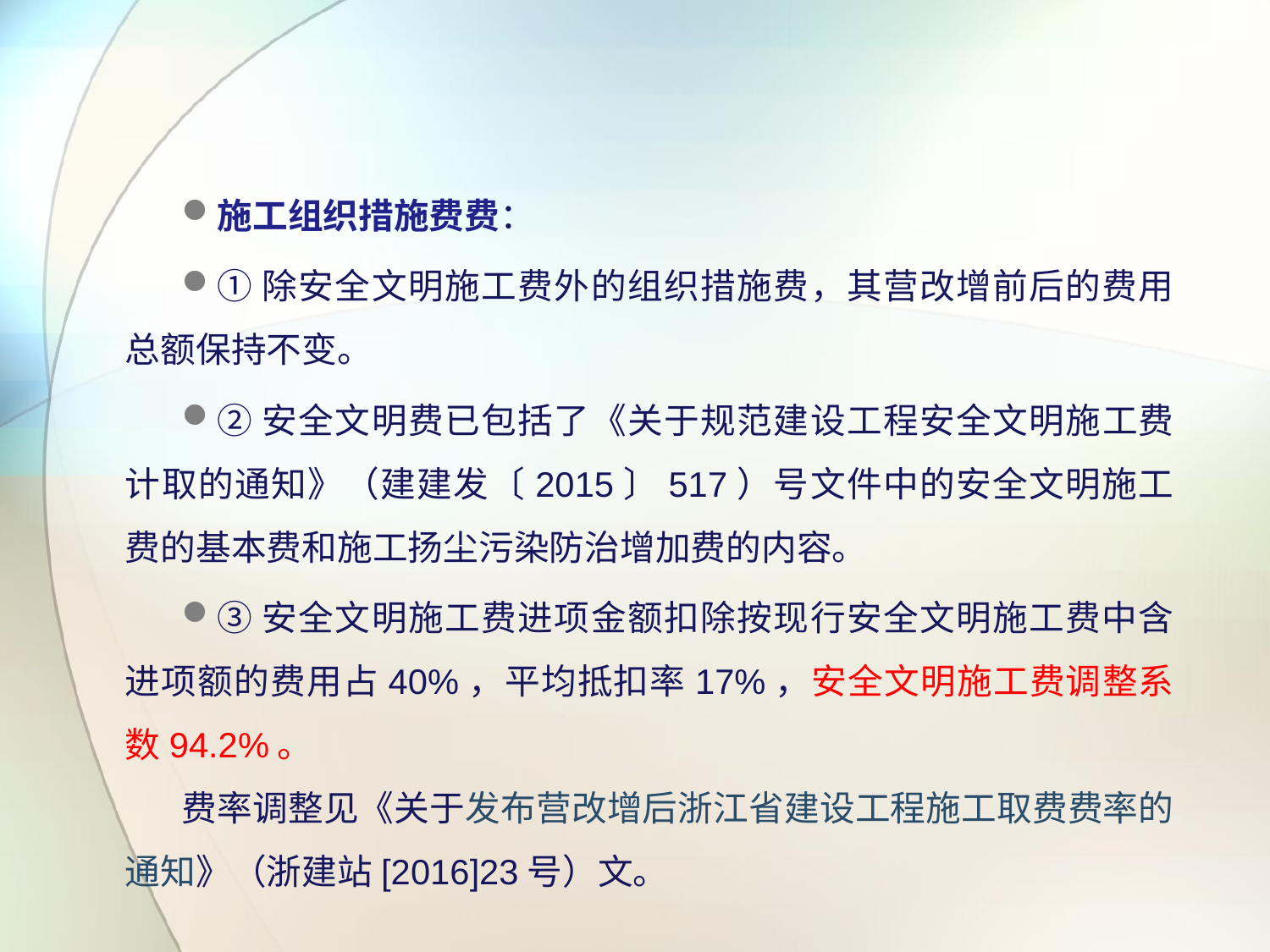

施工组织措施费费：
①除安全文明施工费外的组织措施费，其营改增前后的费用总额保持不变。
②安全文明费已包括了《关于规范建设工程安全文明施工费计取的通知》（建建发〔2015〕517）号文件中的安全文明施工费的基本费和施工扬尘污染防治增加费的内容。
③安全文明施工费进项金额扣除按现行安全文明施工费中含进项额的费用占40%，平均抵扣率17%，安全文明施工费调整系数94.2%。
费率调整见《关于发布营改增后浙江省建设工程施工取费费率的通知》（浙建站[2016]23号）文。